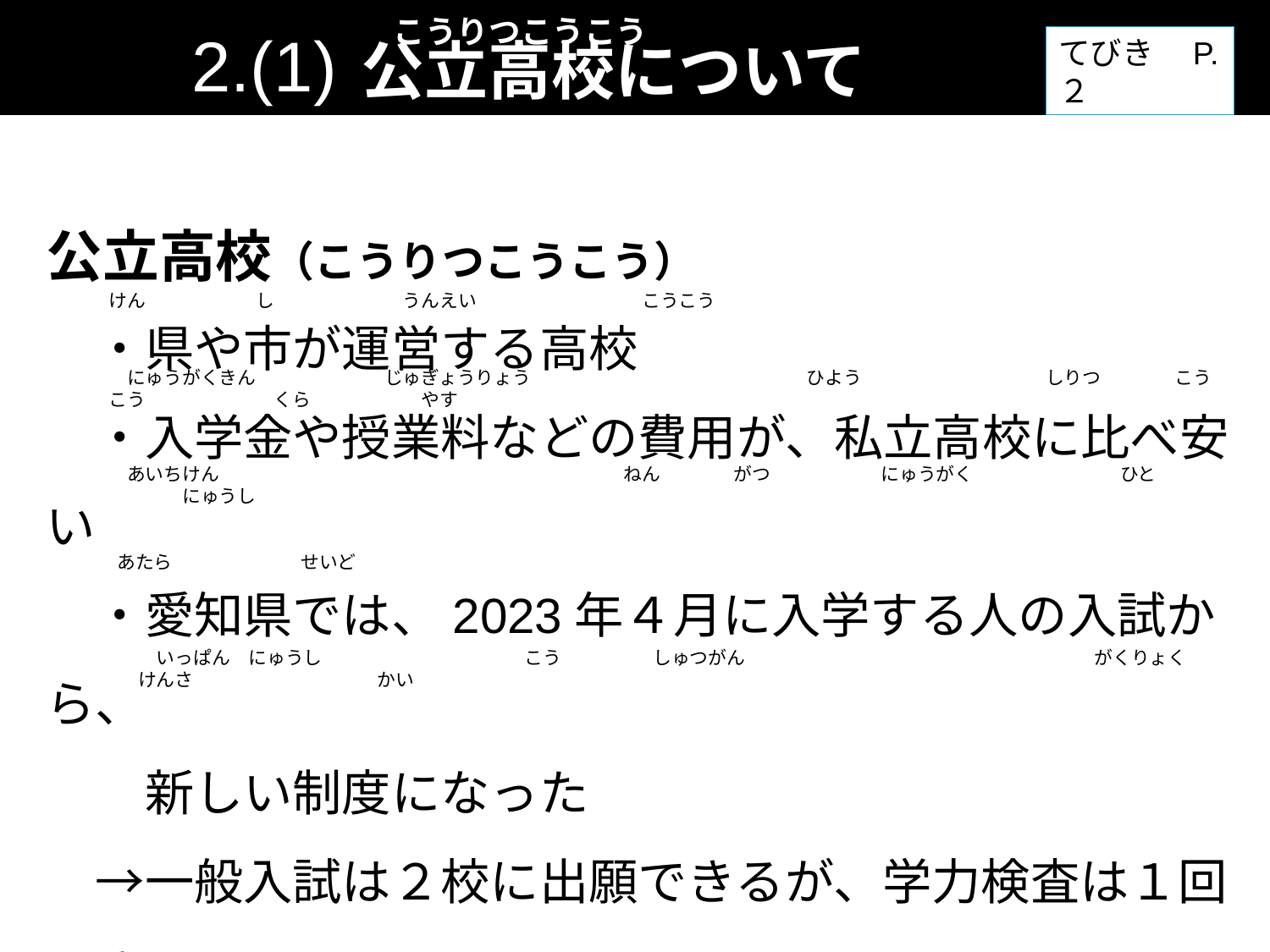

こうりつこうこう
公立高校について
2.(1)
てびき　P.２
公立高校（こうりつこうこう）
　・県や市が運営する高校
　・入学金や授業料などの費用が、私立高校に比べ安い
　・愛知県では、2023年４月に入学する人の入試から、
　　新しい制度になった
　→一般入試は２校に出願できるが、学力検査は１回のみ

けん　　　　　　し　　　　　　　うんえい　　　　　　　　　こうこう
　にゅうがくきん　　　　　　　じゅぎょうりょう　　　　　　　　　　　　　　　ひよう　　　　　　　　　　しりつ　　　　こうこう　　　　　　　くら　　　　　　やす
　あいちけん　　　　　　　　　　　　　　　　　　　　　　ねん　　　　がつ　　　　　　にゅうがく　　　　　　　　ひと　　　　　　　にゅうし
　あたら　　　　　　　せいど
　　いっぱん　にゅうし　　　　　　　　　　　こう　　　　　しゅつがん　　　　　　　　　　　　　　　　　　　がくりょく　　　けんさ　　　　　　　　　　かい